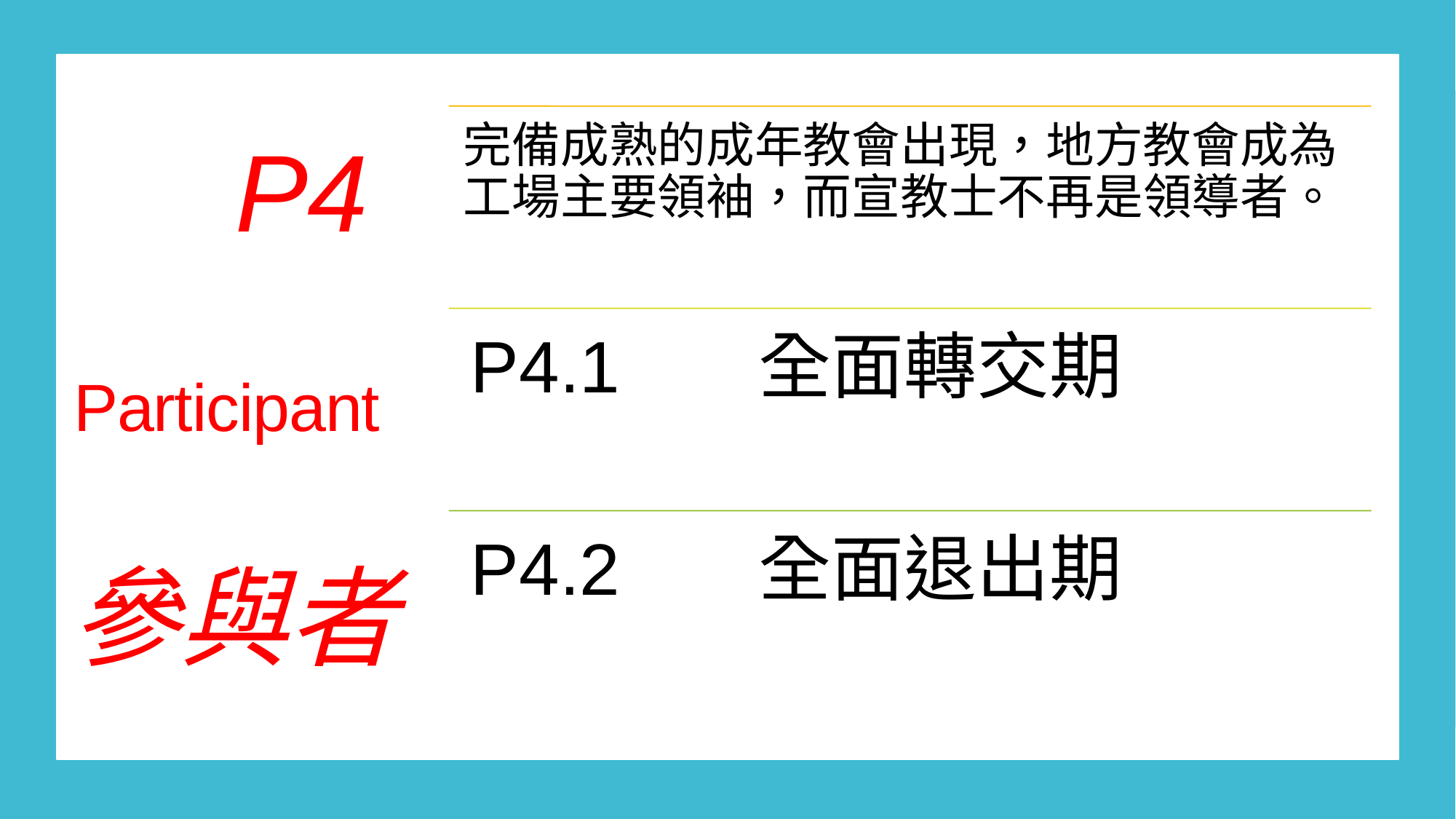

完備成熟的成年教會出現，地方教會成為工場主要領袖，而宣教士不再是領導者。
P4.1      全面轉交期
P4.2      全面退出期
# P4 Participant 參與者